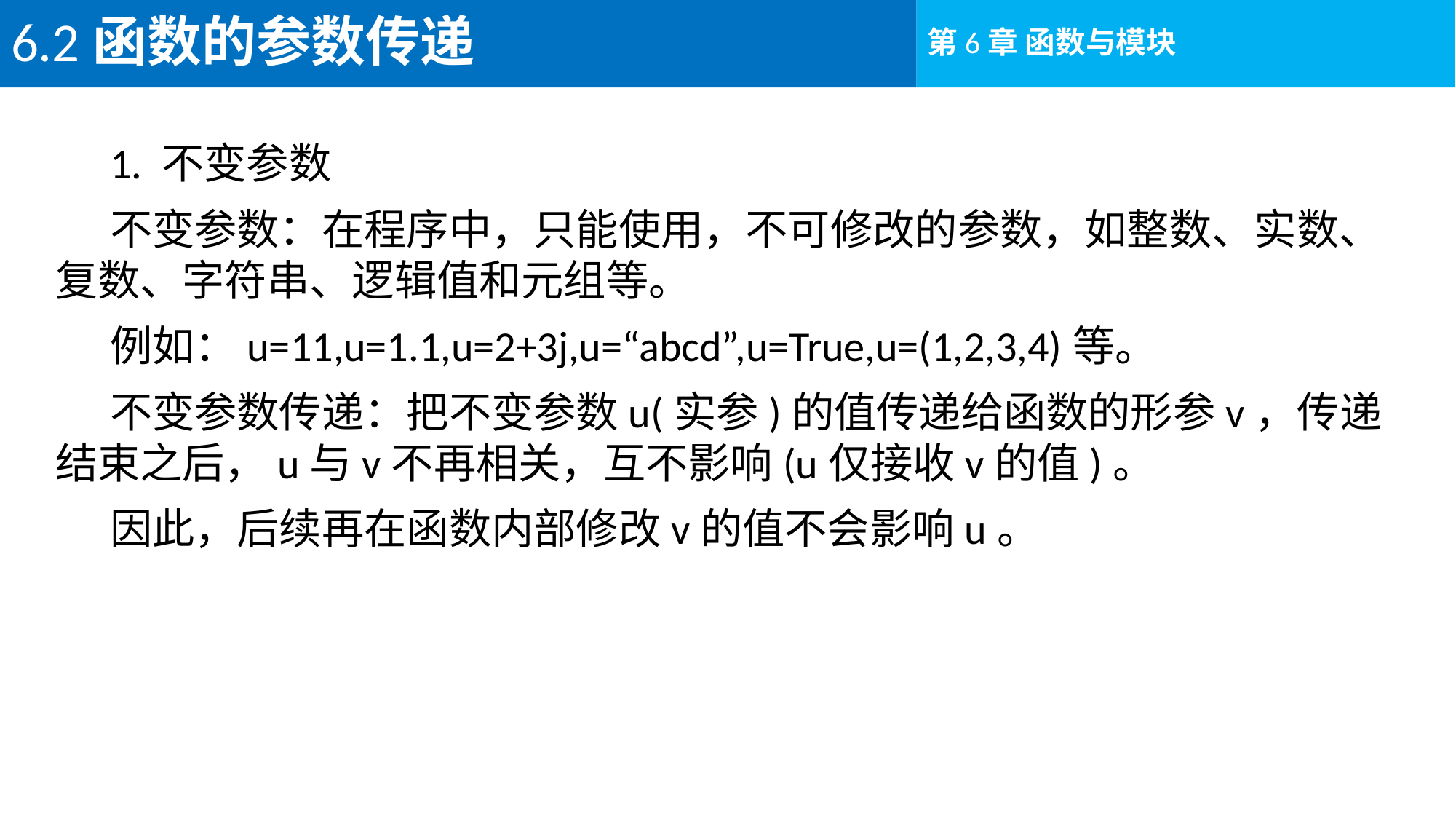

# 6.2函数的参数传递
1. 不变参数
不变参数：在程序中，只能使用，不可修改的参数，如整数、实数、复数、字符串、逻辑值和元组等。
例如：u=11,u=1.1,u=2+3j,u=“abcd”,u=True,u=(1,2,3,4)等。
不变参数传递：把不变参数u(实参)的值传递给函数的形参v，传递结束之后，u与v不再相关，互不影响(u仅接收v的值)。
因此，后续再在函数内部修改v的值不会影响u。